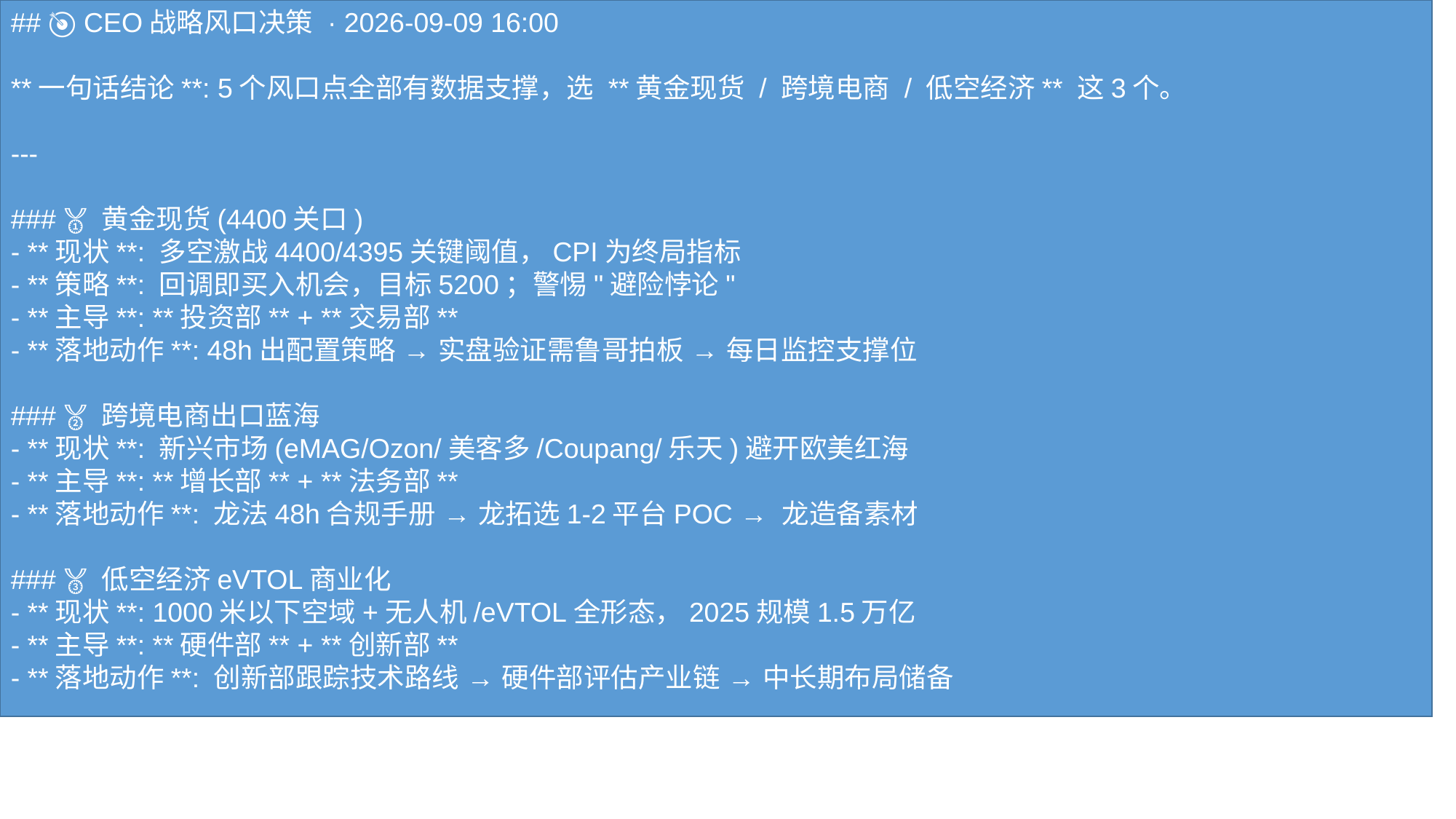

## 🎯 CEO战略风口决策 · 2026-09-09 16:00 **一句话结论**: 5个风口点全部有数据支撑，选 **黄金现货 / 跨境电商 / 低空经济** 这3个。 --- ### 🥇 黄金现货(4400关口) - **现状**: 多空激战4400/4395关键阈值，CPI为终局指标 - **策略**: 回调即买入机会，目标5200；警惕"避险悖论" - **主导**: **投资部** + **交易部** - **落地动作**: 48h出配置策略 → 实盘验证需鲁哥拍板 → 每日监控支撑位 ### 🥈 跨境电商出口蓝海 - **现状**: 新兴市场(eMAG/Ozon/美客多/Coupang/乐天)避开欧美红海 - **主导**: **增长部** + **法务部** - **落地动作**: 龙法48h合规手册 → 龙拓选1-2平台POC → 龙造备素材 ### 🥉 低空经济eVTOL商业化 - **现状**: 1000米以下空域+无人机/eVTOL全形态，2025规模1.5万亿 - **主导**: **硬件部** + **创新部** - **落地动作**: 创新部跟踪技术路线 → 硬件部评估产业链 → 中长期布局储备 --- ### ⚠️ 需谨慎 - **具身智能机器人**: 数据有效但产业周期长，跟踪研究为主 - **AI内容创作**: 仅哲学概念，无商业落地路径 --- 📎 **完整决策报告**: https://coi-portal.tail0f986c.ts.net/delivery/20260909-160128-d45e4b
#